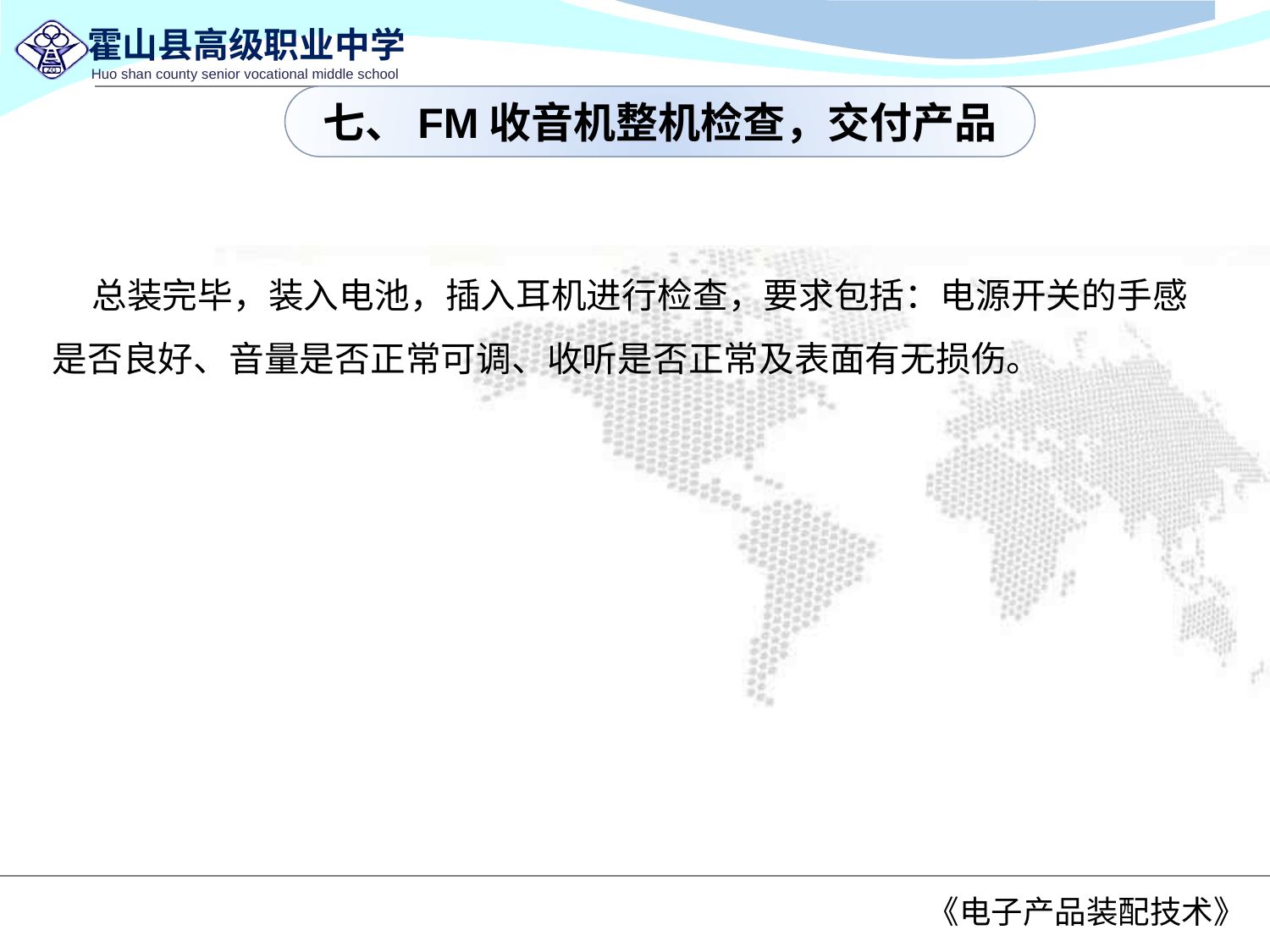

七、FM收音机整机检查，交付产品
    总装完毕，装入电池，插入耳机进行检查，要求包括：电源开关的手感是否良好、音量是否正常可调、收听是否正常及表面有无损伤。